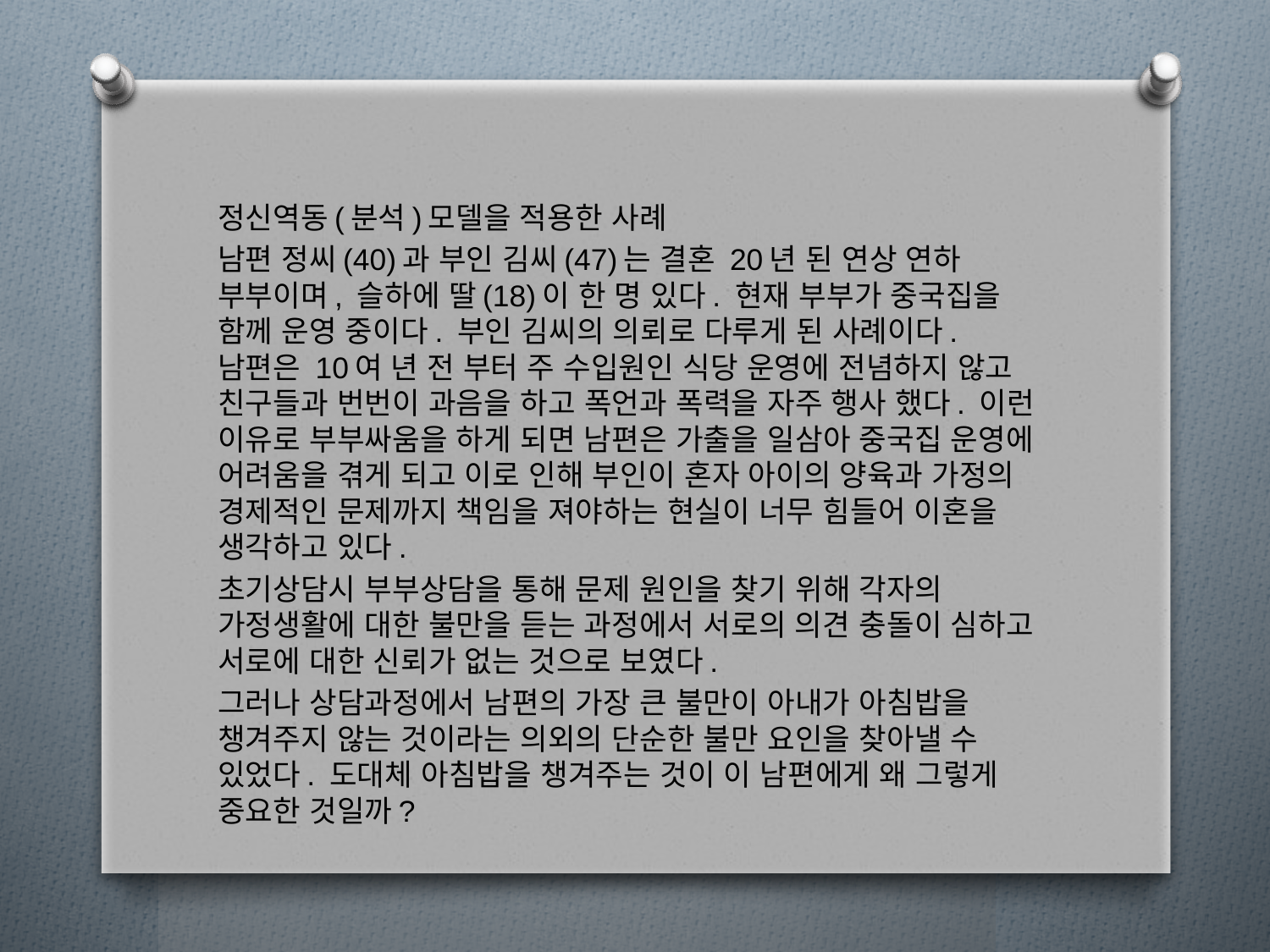

정신역동(분석)모델을 적용한 사례
남편 정씨(40)과 부인 김씨(47)는 결혼 20년 된 연상 연하 부부이며, 슬하에 딸(18)이 한 명 있다. 현재 부부가 중국집을 함께 운영 중이다. 부인 김씨의 의뢰로 다루게 된 사례이다. 남편은 10여 년 전 부터 주 수입원인 식당 운영에 전념하지 않고 친구들과 번번이 과음을 하고 폭언과 폭력을 자주 행사 했다. 이런 이유로 부부싸움을 하게 되면 남편은 가출을 일삼아 중국집 운영에 어려움을 겪게 되고 이로 인해 부인이 혼자 아이의 양육과 가정의 경제적인 문제까지 책임을 져야하는 현실이 너무 힘들어 이혼을 생각하고 있다.
초기상담시 부부상담을 통해 문제 원인을 찾기 위해 각자의 가정생활에 대한 불만을 듣는 과정에서 서로의 의견 충돌이 심하고 서로에 대한 신뢰가 없는 것으로 보였다.
그러나 상담과정에서 남편의 가장 큰 불만이 아내가 아침밥을 챙겨주지 않는 것이라는 의외의 단순한 불만 요인을 찾아낼 수 있었다. 도대체 아침밥을 챙겨주는 것이 이 남편에게 왜 그렇게 중요한 것일까?